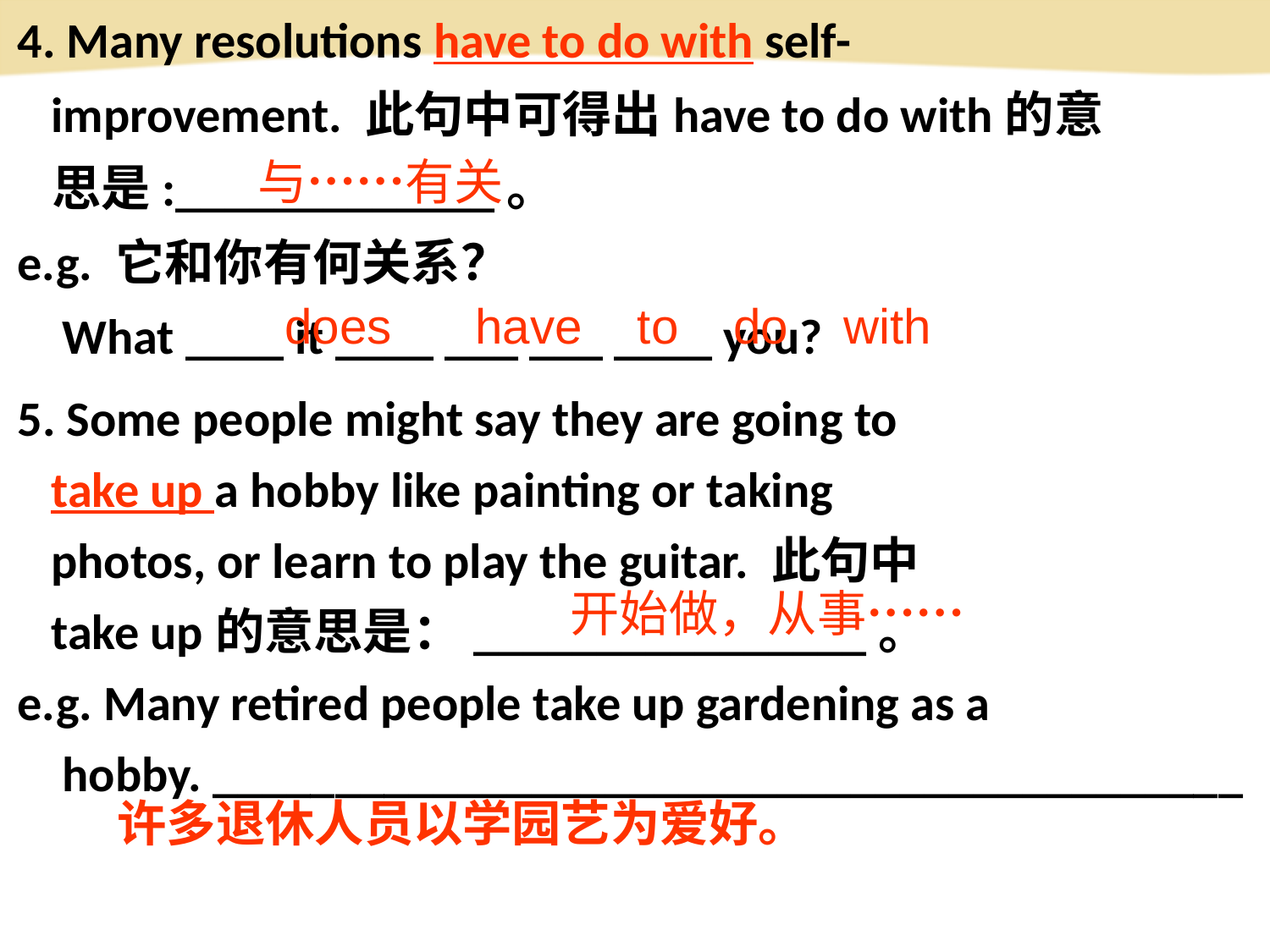

4. Many resolutions have to do with self-
   improvement. 此句中可得出have to do with的意
  思是:_____________。
e.g. 它和你有何关系？
    What ____ it ____ ___ ___ ____ you?
与……有关
  does
have    to    do    with
5. Some people might say they are going to
   take up a hobby like painting or taking
   photos, or learn to play the guitar. 此句中
   take up的意思是：________________。
e.g. Many retired people take up gardening as a
    hobby. __________________________________________

 开始做，从事……
许多退休人员以学园艺为爱好。